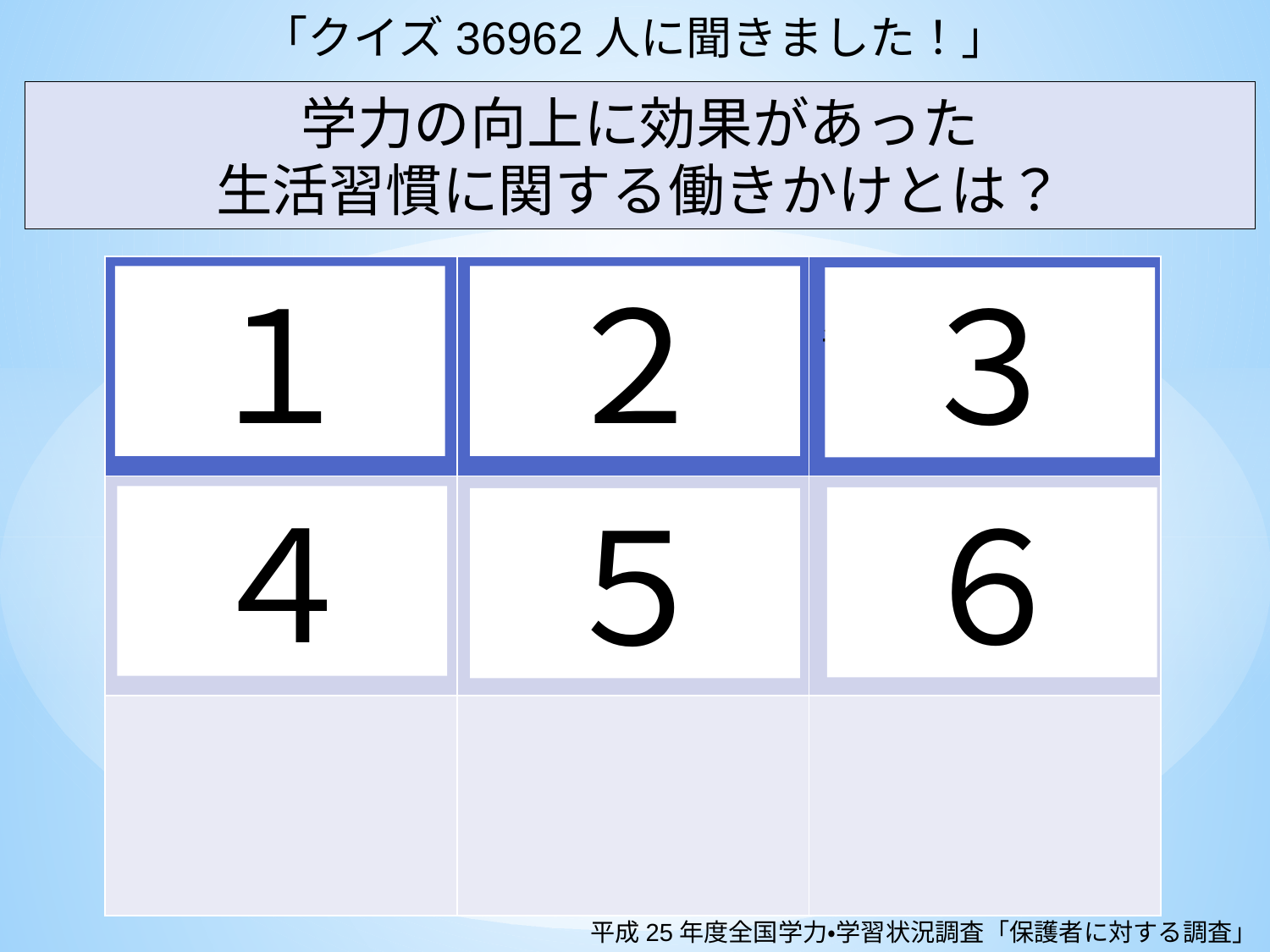

「クイズ36962人に聞きました！」
学力の向上に効果があった
生活習慣に関する働きかけとは？
| 毎日決まった時間に起きるようにしている。 | 毎日決まった時間に寝るようにしている。 | 毎日朝食を食べさせている。 |
| --- | --- | --- |
| テレビゲームで遊ぶ時間を限定している。 | 携帯電話等の使い方に関するルールや約束を作っている。 | テレビゲームや携帯電話等を持たせていない。 |
|  |  |  |
１
２
３
４
６
５
平成25年度全国学力・学習状況調査「保護者に対する調査」